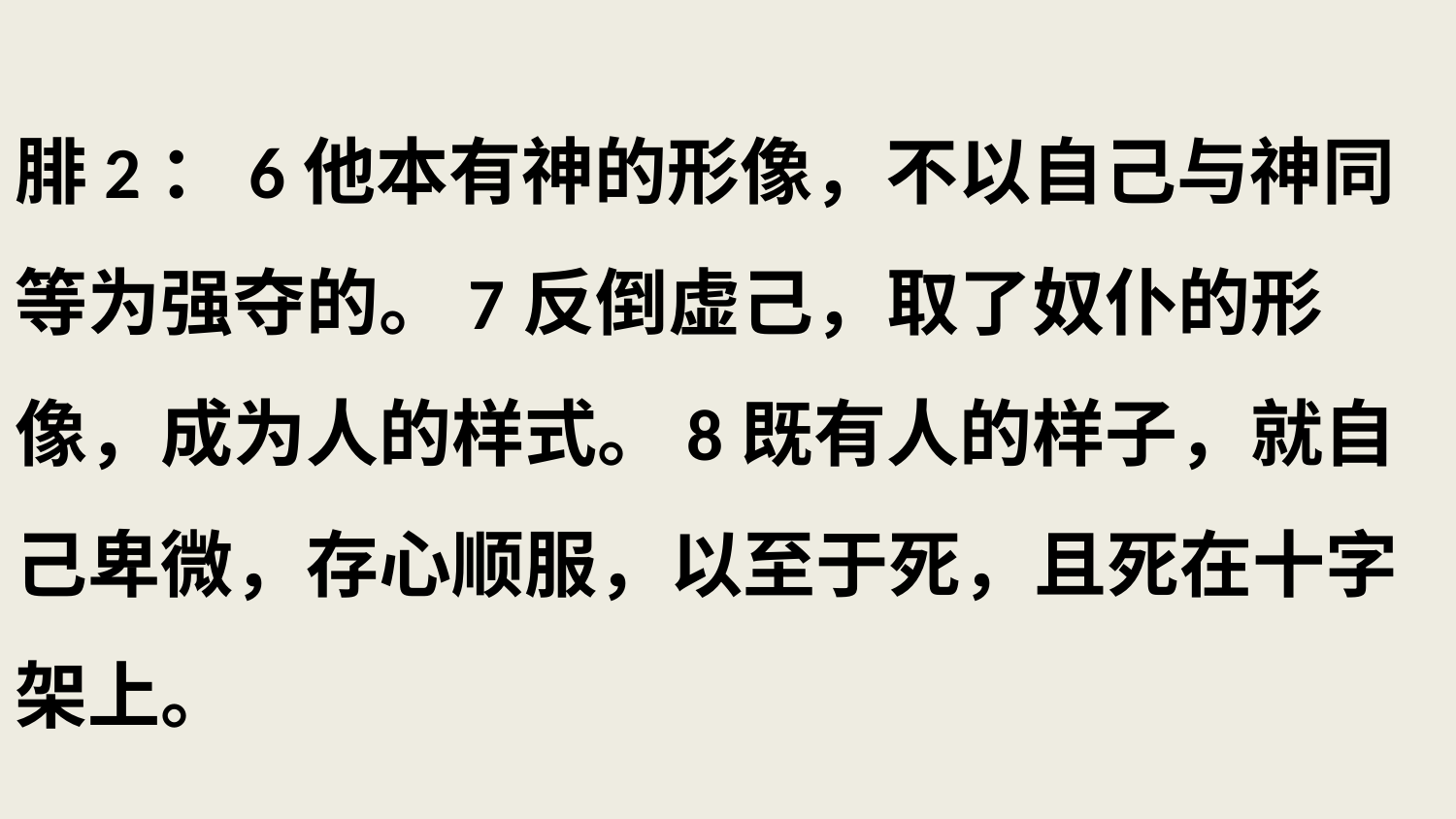

# 腓2：6他本有神的形像，不以自己与神同等为强夺的。7反倒虚己，取了奴仆的形像，成为人的样式。8既有人的样子，就自己卑微，存心顺服，以至于死，且死在十字架上。